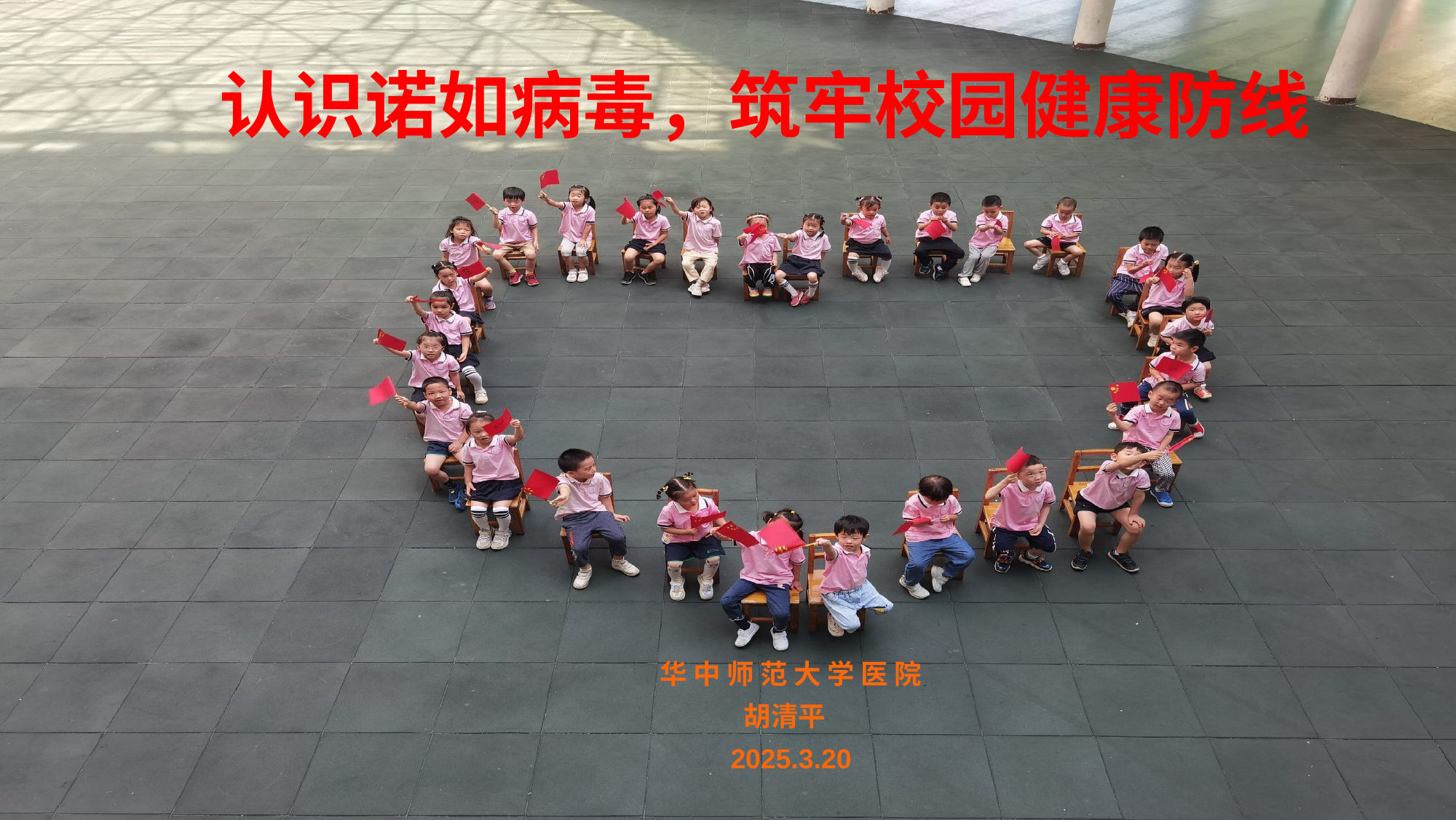

认识诺如病毒，筑牢校园健康防线
华 中 师 范 大 学 医 院
胡清平
2025.3.20